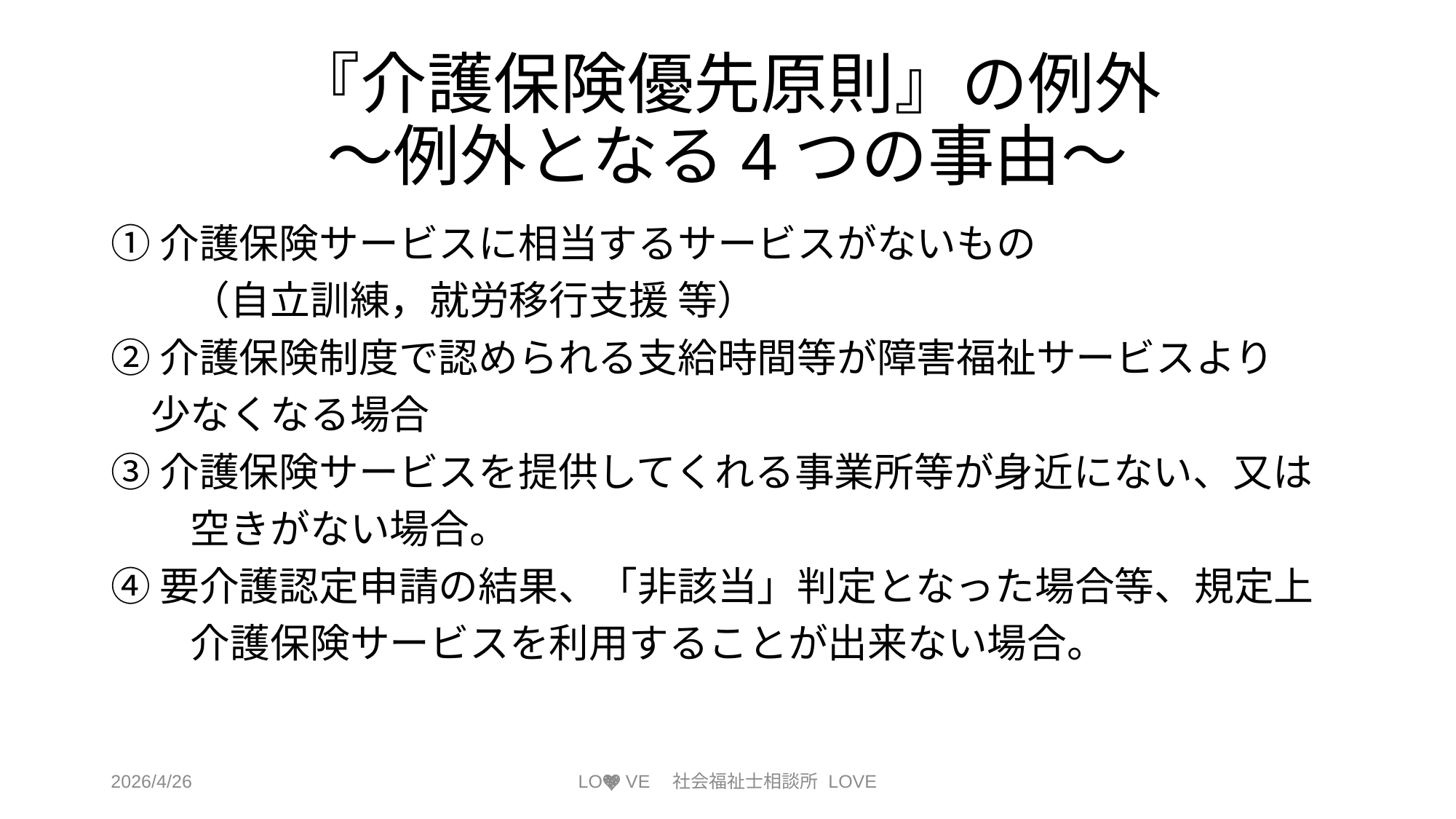

# 『介護保険優先原則』の例外 ～例外となる4つの事由～
①介護保険サービスに相当するサービスがないもの
　　（自立訓練，就労移行支援 等）
②介護保険制度で認められる支給時間等が障害福祉サービスより
　少なくなる場合
③介護保険サービスを提供してくれる事業所等が身近にない、又は
　　空きがない場合。
④要介護認定申請の結果、「非該当」判定となった場合等、規定上
　　介護保険サービスを利用することが出来ない場合。

2026/4/26
LO💖 VE　社会福祉士相談所 LOVE